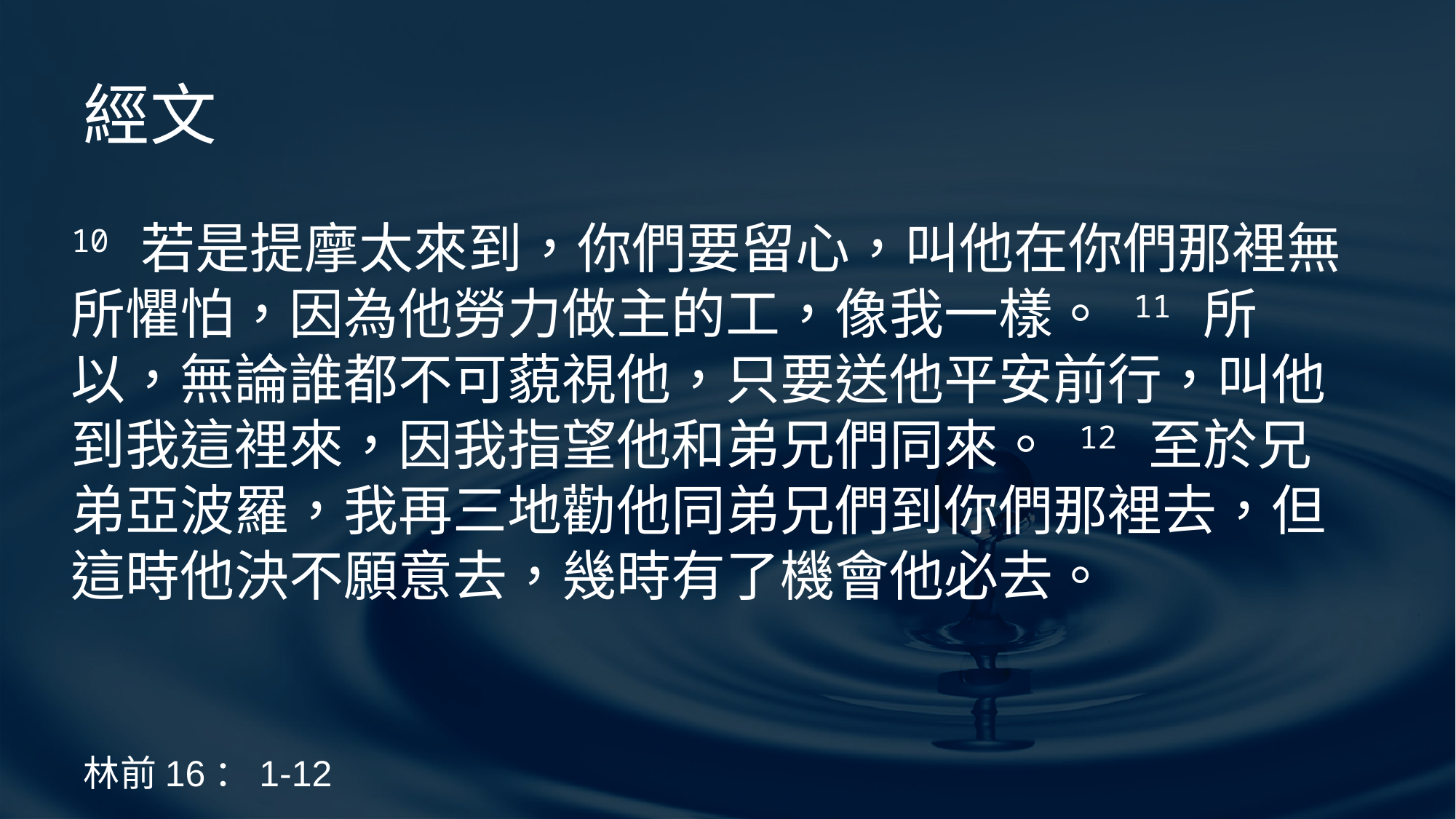

經文
10 若是提摩太來到，你們要留心，叫他在你們那裡無所懼怕，因為他勞力做主的工，像我一樣。 11 所以，無論誰都不可藐視他，只要送他平安前行，叫他到我這裡來，因我指望他和弟兄們同來。 12 至於兄弟亞波羅，我再三地勸他同弟兄們到你們那裡去，但這時他決不願意去，幾時有了機會他必去。
# 林前16：1-12